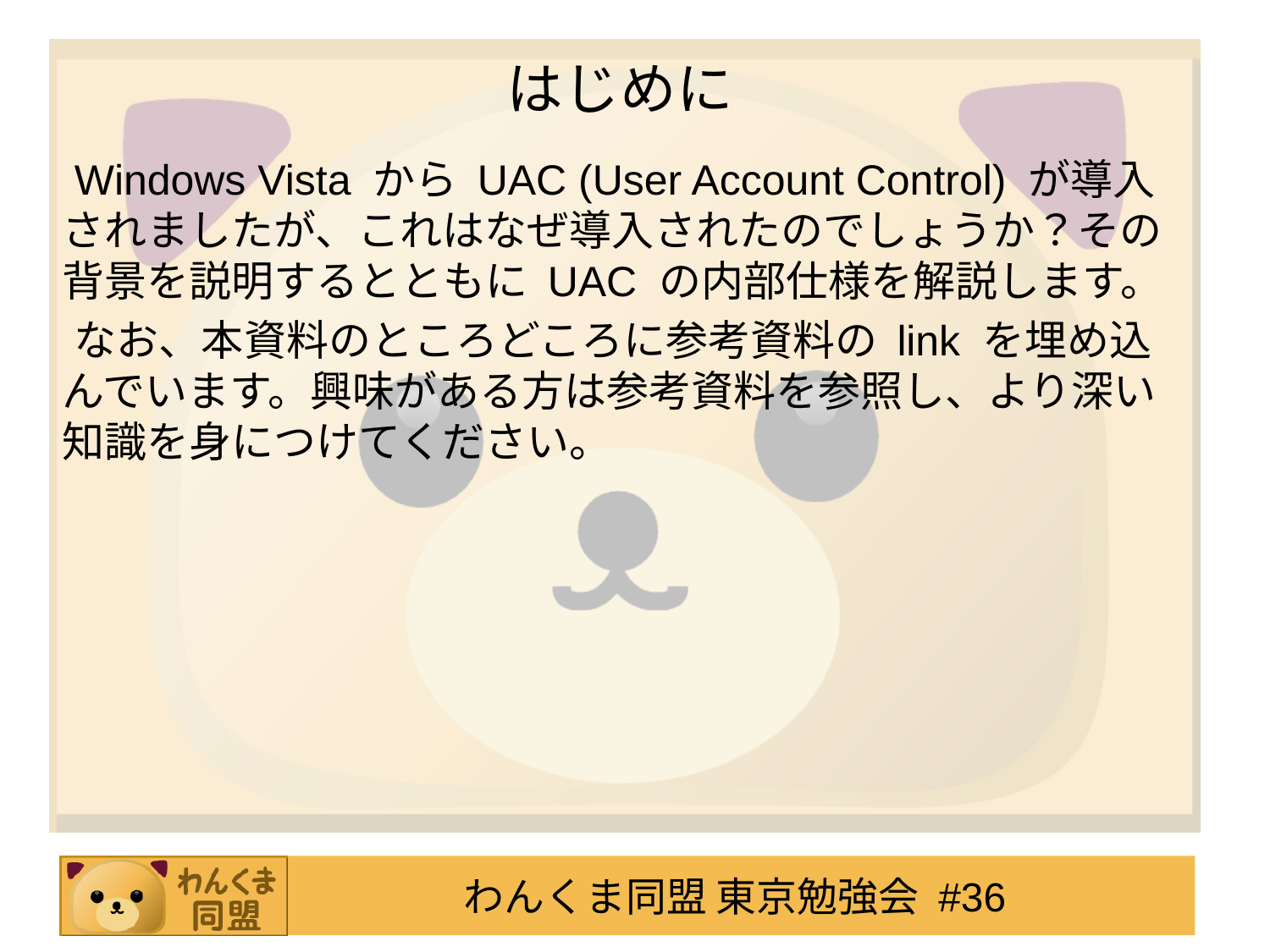

# はじめに
Windows Vista から UAC (User Account Control) が導入されましたが、これはなぜ導入されたのでしょうか？その背景を説明するとともに UAC の内部仕様を解説します。
なお、本資料のところどころに参考資料の link を埋め込んでいます。興味がある方は参考資料を参照し、より深い知識を身につけてください。